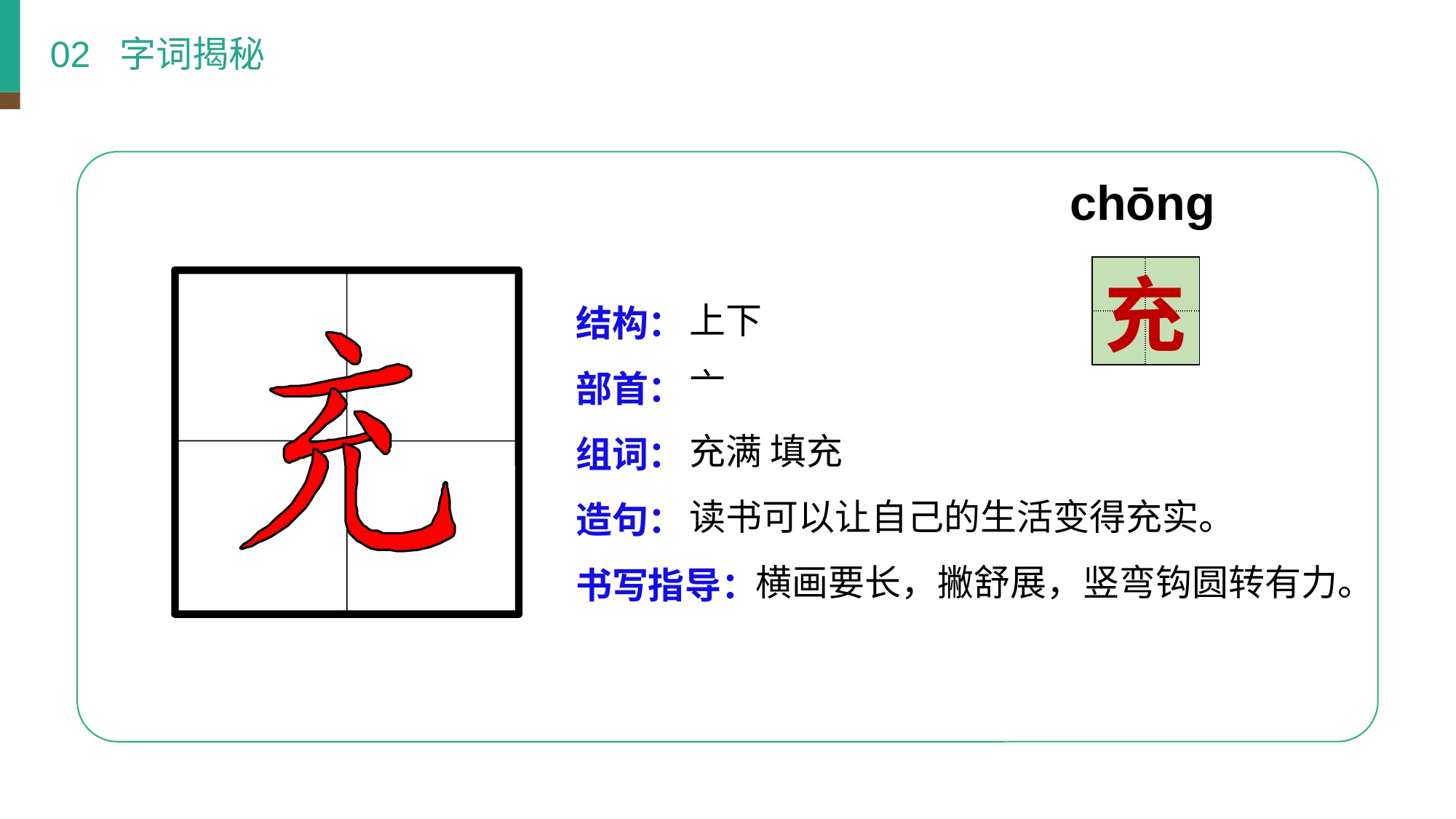

02  字词揭秘
chōnɡ
|  |  |
| --- | --- |
|  |  |
充

上下
亠
充满 填充
读书可以让自己的生活变得充实。
       横画要长，撇舒展，竖弯钩圆转有力。
结构：
部首：
组词：
造句：
书写指导：